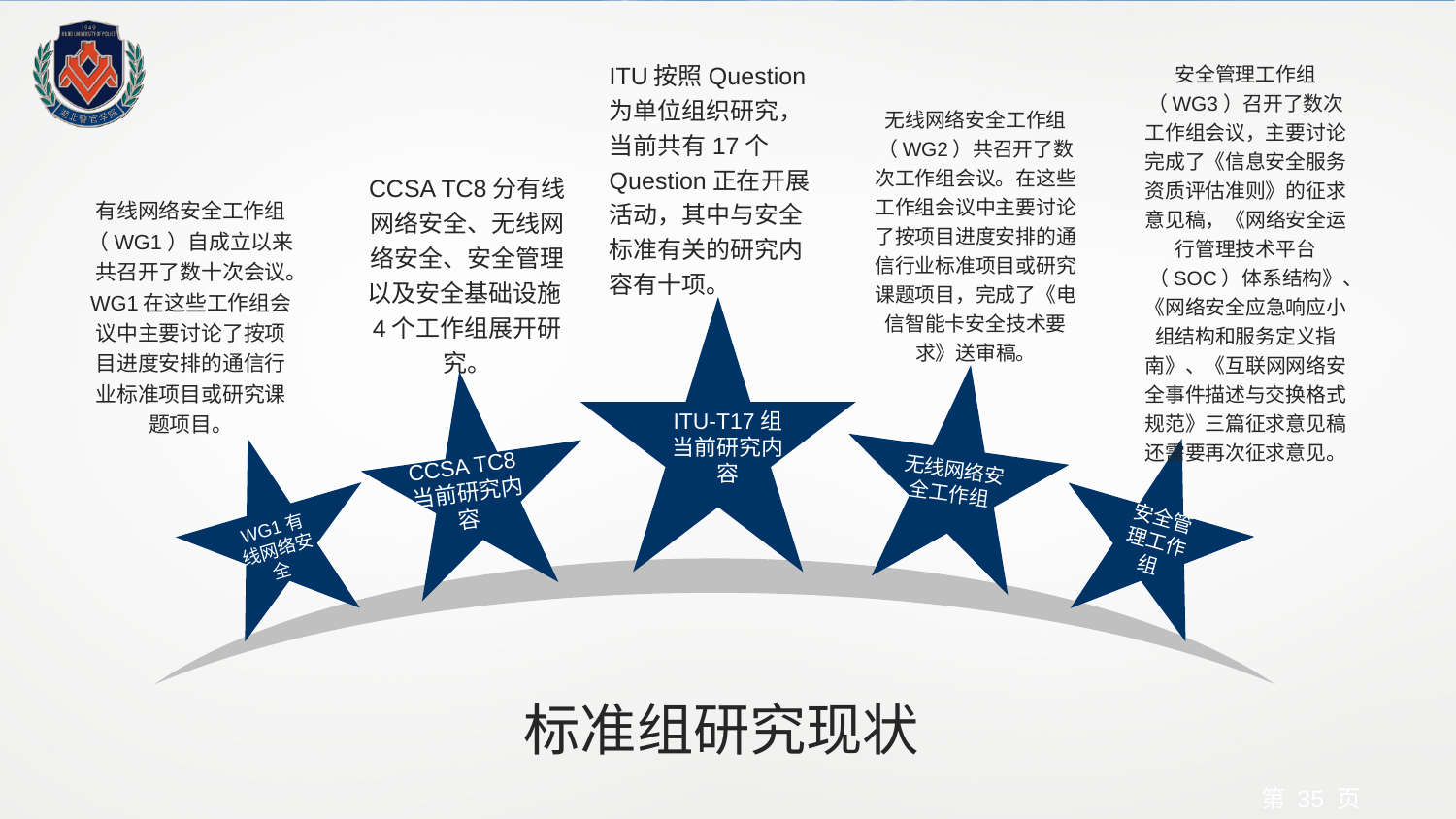

ITU按照Question为单位组织研究，当前共有17个Question正在开展活动，其中与安全标准有关的研究内容有十项。
安全管理工作组（WG3）召开了数次工作组会议，主要讨论完成了《信息安全服务资质评估准则》的征求意见稿，《网络安全运行管理技术平台（SOC）体系结构》、《网络安全应急响应小组结构和服务定义指南》、《互联网网络安全事件描述与交换格式规范》三篇征求意见稿还需要再次征求意见。
无线网络安全工作组（WG2）共召开了数次工作组会议。在这些工作组会议中主要讨论了按项目进度安排的通信行业标准项目或研究课题项目，完成了《电信智能卡安全技术要求》送审稿。
CCSA TC8分有线网络安全、无线网络安全、安全管理以及安全基础设施4个工作组展开研究。
有线网络安全工作组（WG1）自成立以来共召开了数十次会议。WG1在这些工作组会议中主要讨论了按项目进度安排的通信行业标准项目或研究课题项目。

ITU-T17组当前研究内容

无线网络安全工作组

CCSA TC8当前研究内容

WG1有线网络安全

安全管理工作组

标准组研究现状